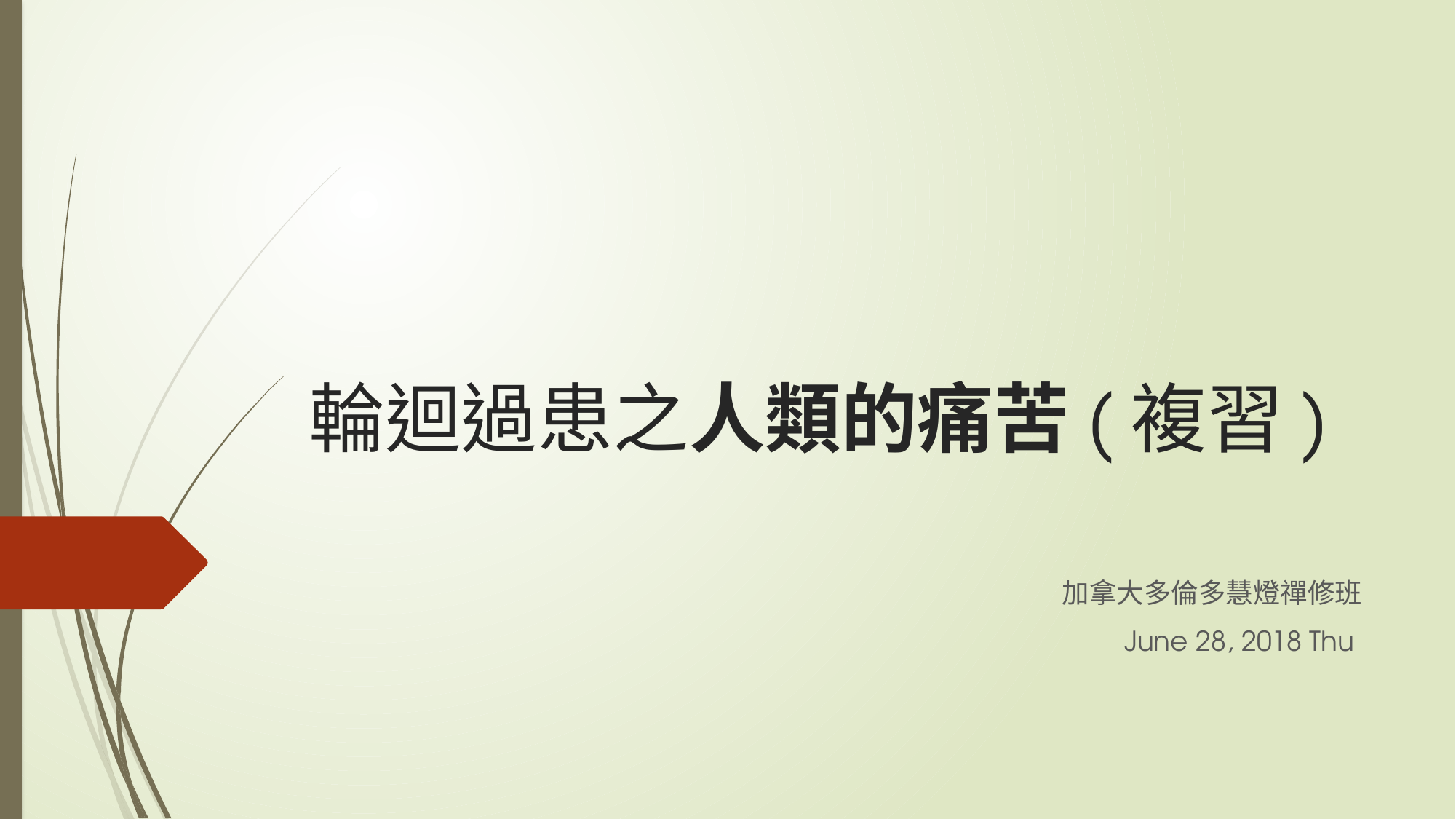

# 輪迴過患之人類的痛苦(複習)
加拿大多倫多慧燈禪修班
June 28, 2018 Thu